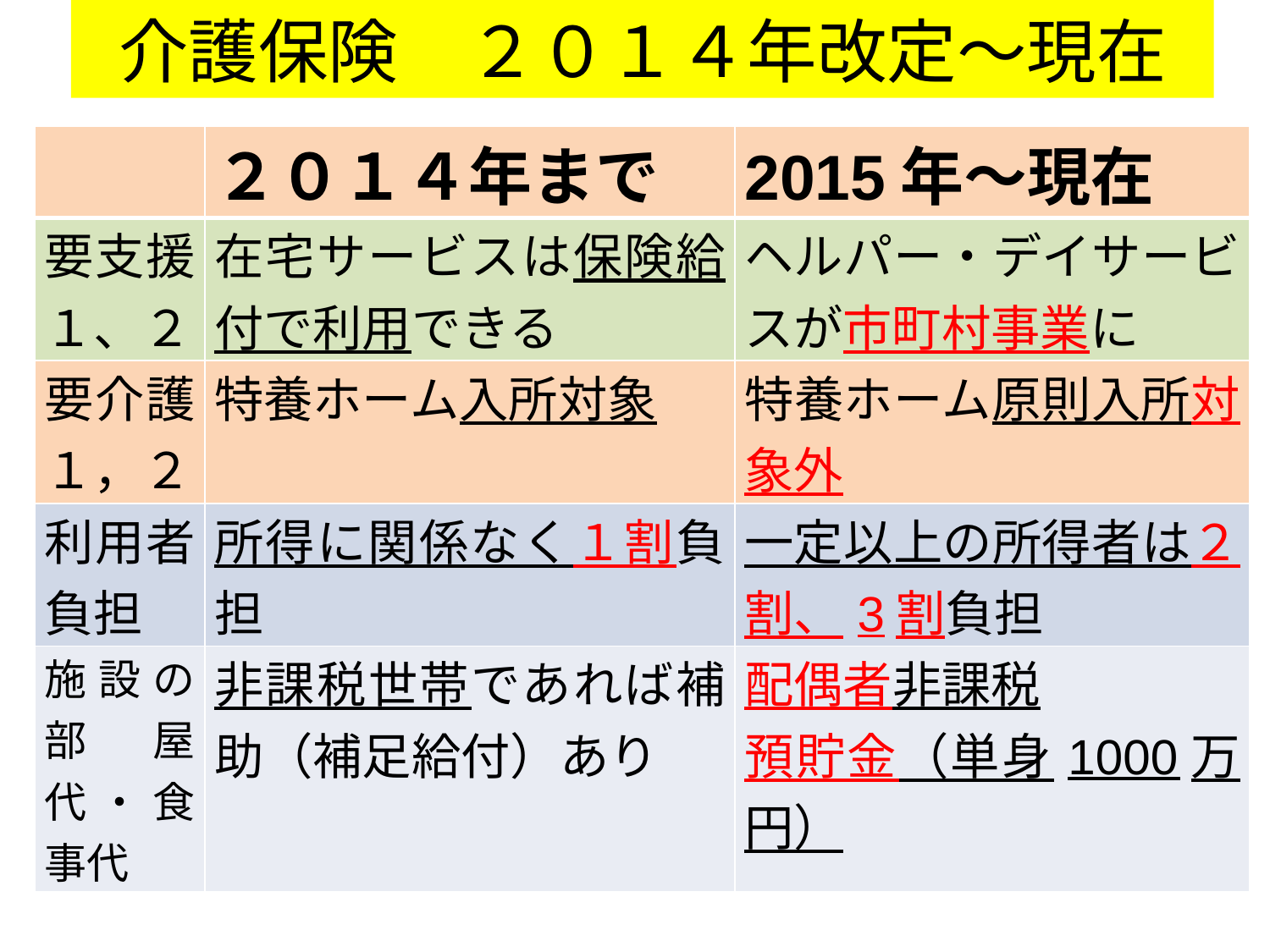

# 介護保険　２０１４年改定～現在
|  | ２０１４年まで | 2015年～現在 |
| --- | --- | --- |
| 要支援１、２ | 在宅サービスは保険給付で利用できる | ヘルパー・デイサービスが市町村事業に |
| 要介護１，２ | 特養ホーム入所対象 | 特養ホーム原則入所対象外 |
| 利用者負担 | 所得に関係なく１割負担 | 一定以上の所得者は２割、3割負担 |
| 施設の部屋代・食事代 | 非課税世帯であれば補助（補足給付）あり | 配偶者非課税 預貯金（単身1000万円） |